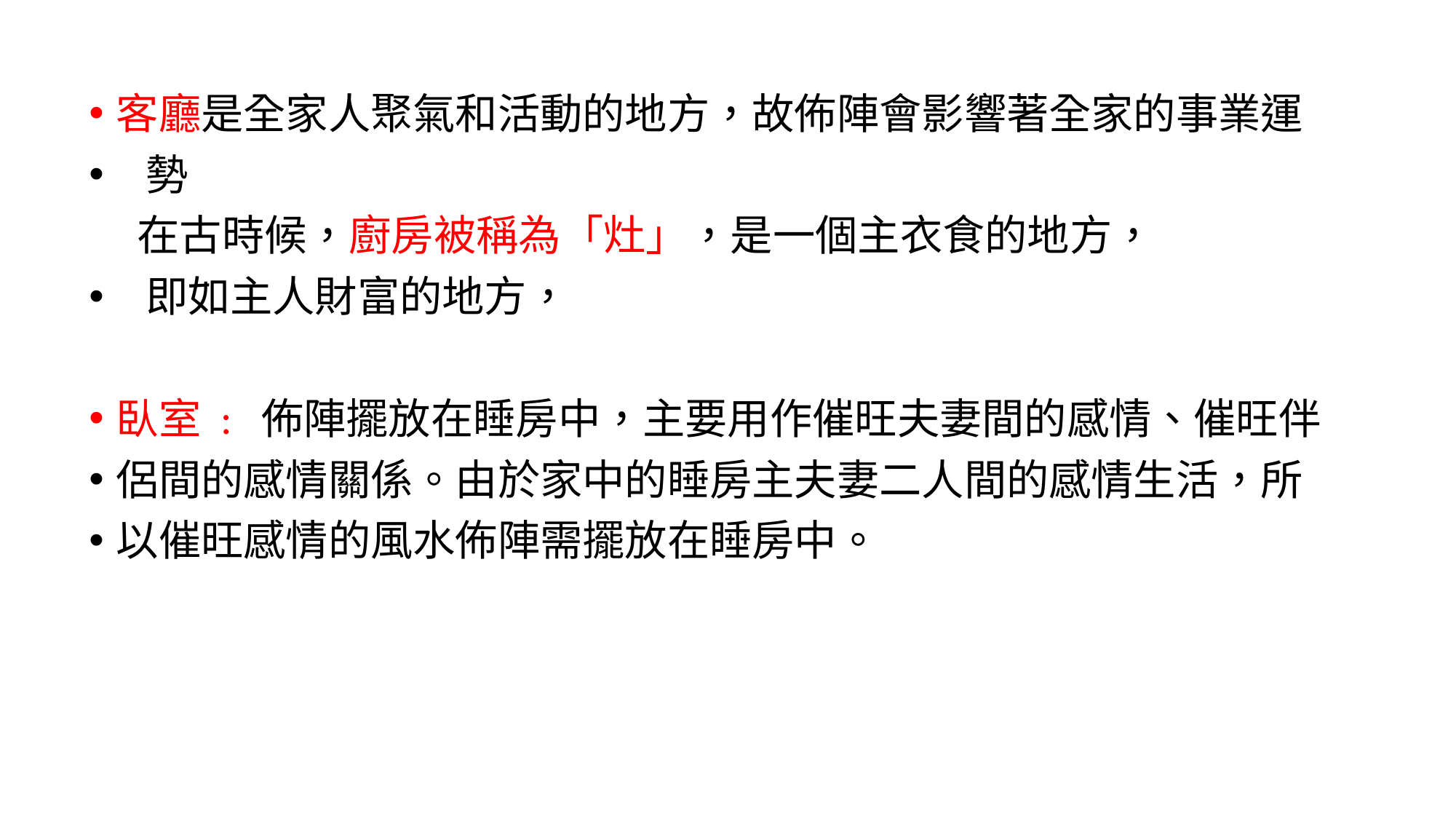

客廳是全家人聚氣和活動的地方，故佈陣會影響著全家的事業運
  勢
    在古時候，廚房被稱為「灶」，是一個主衣食的地方，
  即如主人財富的地方，

臥室 :  佈陣擺放在睡房中，主要用作催旺夫妻間的感情、催旺伴
侶間的感情關係。由於家中的睡房主夫妻二人間的感情生活，所
以催旺感情的風水佈陣需擺放在睡房中。